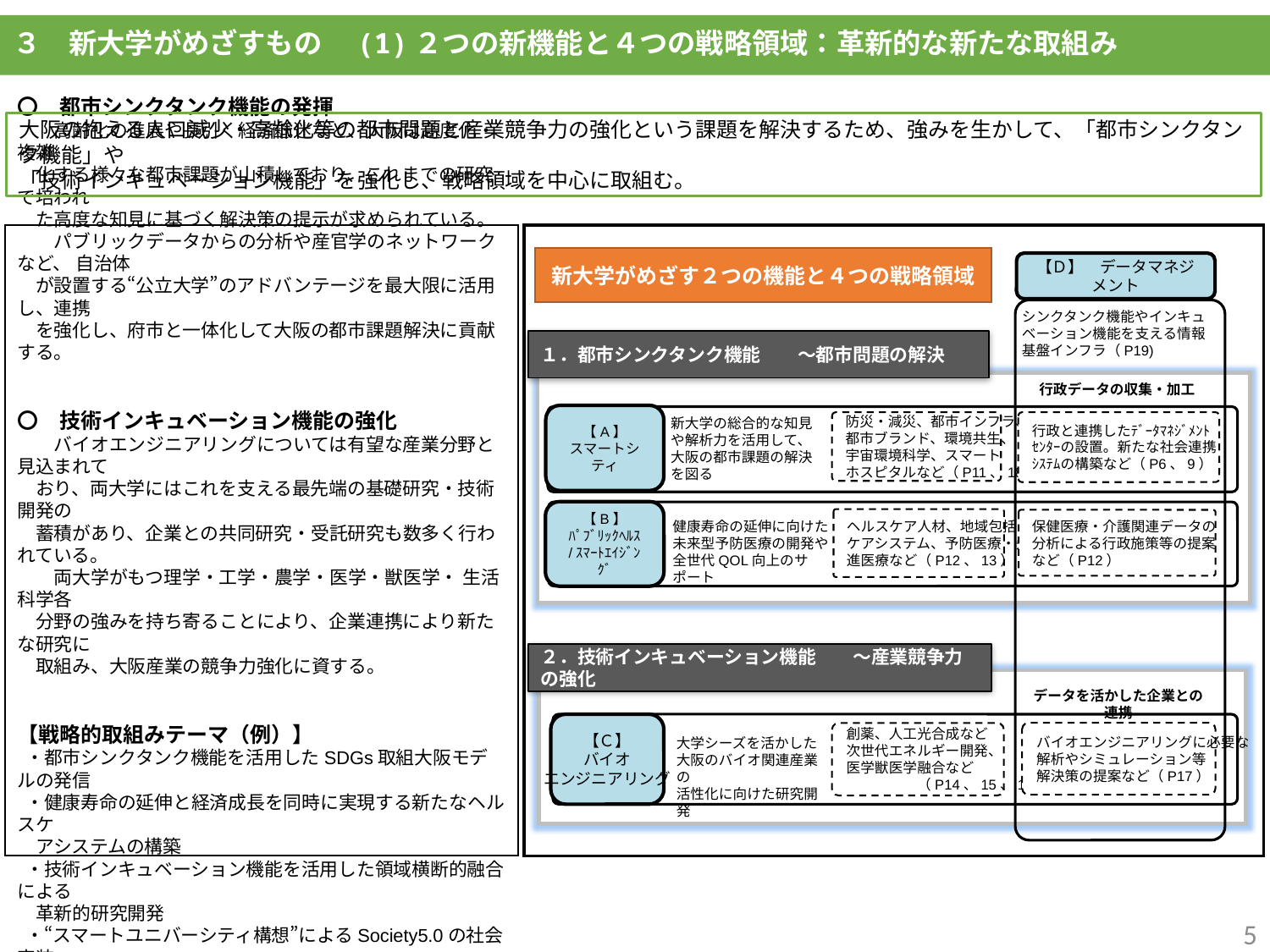

３　新大学がめざすもの　(1)２つの新機能と４つの戦略領域：革新的な新たな取組み
大阪の抱える人口減少・高齢化等の都市問題と産業競争力の強化という課題を解決するため、強みを生かして、「都市シンクタンク機能」や
「技術インキュベーション機能」を強化し、戦略領域を中心に取組む。

〇　都市シンクタンク機能の発揮
　　高齢化の進展や長引く経済低迷など、大阪は高度化・複雑
　化する様々な都市課題が山積しており、これまでの研究で培われ
　た高度な知見に基づく解決策の提示が求められている。
　　パブリックデータからの分析や産官学のネットワークなど、 自治体
　が設置する“公立大学”のアドバンテージを最大限に活用し、連携
　を強化し、府市と一体化して大阪の都市課題解決に貢献する。

〇　技術インキュベーション機能の強化
　　バイオエンジニアリングについては有望な産業分野と見込まれて
　おり、両大学にはこれを支える最先端の基礎研究・技術開発の
　蓄積があり、企業との共同研究・受託研究も数多く行われている。
　　両大学がもつ理学・工学・農学・医学・獣医学・ 生活科学各
　分野の強みを持ち寄ることにより、企業連携により新たな研究に
　取組み、大阪産業の競争力強化に資する。

【戦略的取組みテーマ（例）】
 ・都市シンクタンク機能を活用したSDGs取組大阪モデルの発信
 ・健康寿命の延伸と経済成長を同時に実現する新たなヘルスケ
　アシステムの構築
 ・技術インキュベーション機能を活用した領域横断的融合による
　革新的研究開発
 ・“スマートユニバーシティ構想”によるSociety5.0の社会実装

　　　　　　　　　　　　　　　　　　　　　　　　など
新大学がめざす２つの機能と４つの戦略領域
【Ｄ】　データマネジメント

シンクタンク機能やインキュベーション機能を支える情報基盤インフラ（P19)
１．都市シンクタンク機能　　～都市問題の解決

行政データの収集・加工
【A】
スマートシティ

新大学の総合的な知見や解析力を活用して、大阪の都市課題の解決を図る
行政と連携したﾃﾞｰﾀﾏﾈｼﾞﾒﾝﾄ
ｾﾝﾀｰの設置。新たな社会連携
ｼｽﾃﾑの構築など（P6、9）
防災・減災、都市インフラ、
都市ブランド、環境共生、
宇宙環境科学、スマート
ホスピタルなど（P11、18)
【B】
ﾊﾟﾌﾞﾘｯｸﾍﾙｽ
/ｽﾏｰﾄｴｲｼﾞﾝｸﾞ

ヘルスケア人材、地域包括
ケアシステム、予防医療・先
進医療など（P12、13）

保健医療・介護関連データの
分析による行政施策等の提案
など（P12）
健康寿命の延伸に向けた
未来型予防医療の開発や全世代QOL向上のサポート
２．技術インキュベーション機能　　～産業競争力の強化

データを活かした企業との連携

【Ｃ】
バイオ
エンジニアリング
バイオエンジニアリングに必要な
解析やシミュレーション等
解決策の提案など（P17）
創薬、人工光合成など
次世代エネルギー開発、
医学獣医学融合など
　　　　　（P14、15、16）
大学シーズを活かした
大阪のバイオ関連産業の
活性化に向けた研究開発
5